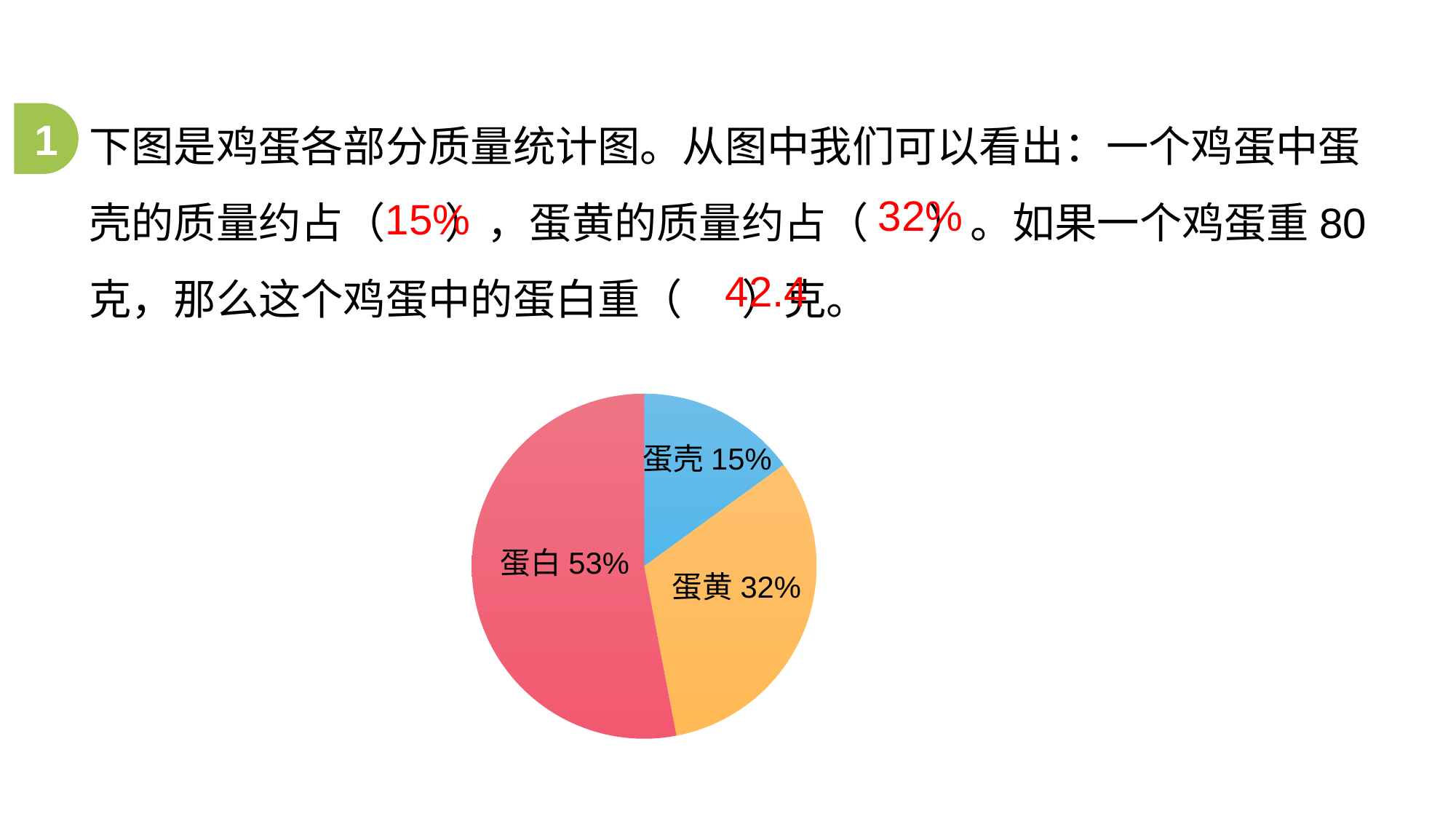

下图是鸡蛋各部分质量统计图。从图中我们可以看出：一个鸡蛋中蛋壳的质量约占（     ），蛋黄的质量约占（     ）。如果一个鸡蛋重80克，那么这个鸡蛋中的蛋白重（     ）克。
1
32%
15%
42.4

### Chart

| Category | 列1 |
|---|---|
|  | 0.15 |
|  | 0.32 |
|  | 0.53 |
|  | None |
蛋壳15%
蛋白53%
蛋黄32%